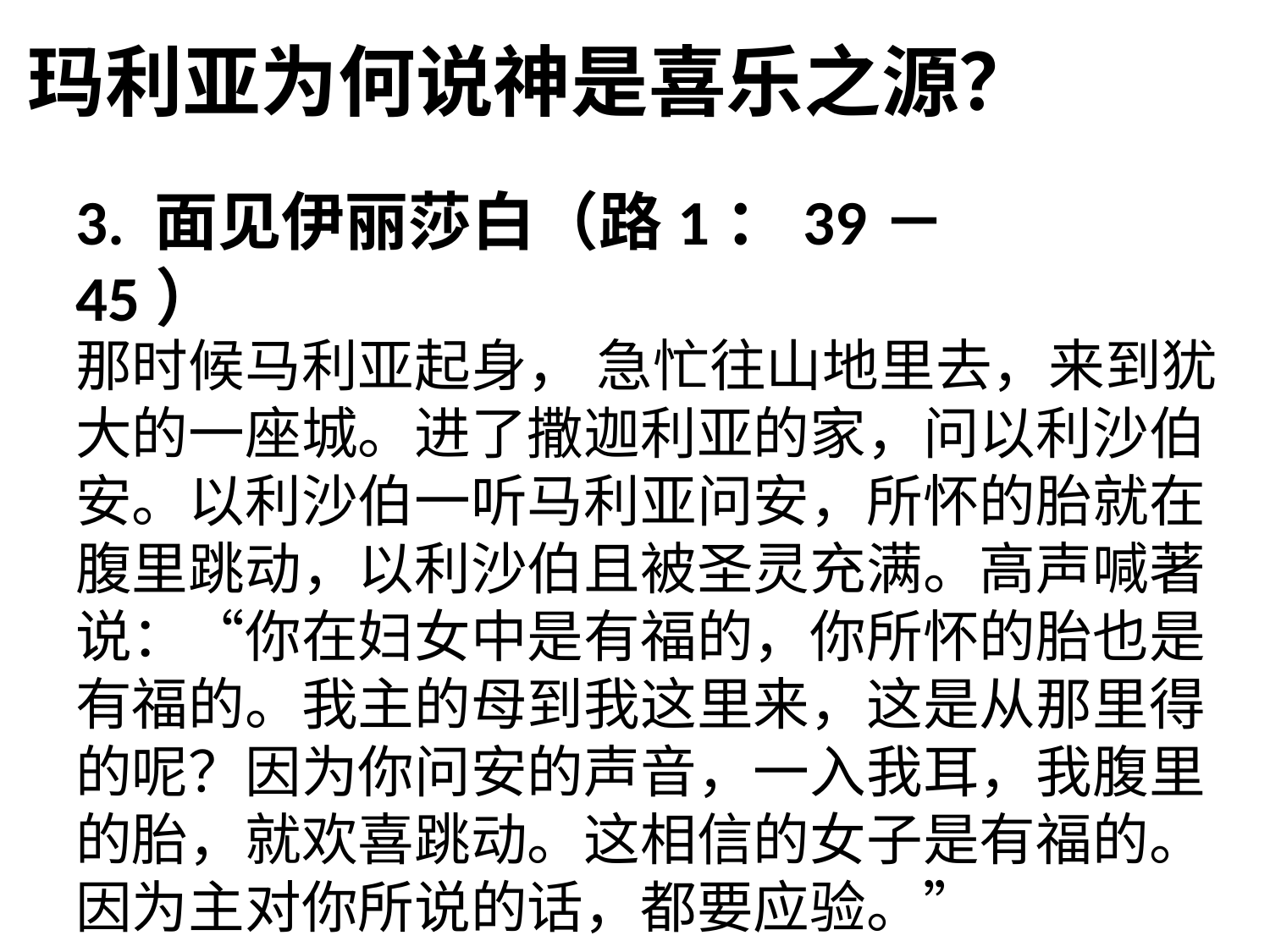

# 玛利亚为何说神是喜乐之源？
3. 面见伊丽莎白（路1：39－45）
那时候马利亚起身， 急忙往山地里去，来到犹大的一座城。进了撒迦利亚的家，问以利沙伯安。以利沙伯一听马利亚问安，所怀的胎就在腹里跳动，以利沙伯且被圣灵充满。高声喊著说：“你在妇女中是有福的，你所怀的胎也是有福的。我主的母到我这里来，这是从那里得的呢？因为你问安的声音，一入我耳，我腹里的胎，就欢喜跳动。这相信的女子是有福的。因为主对你所说的话，都要应验。”